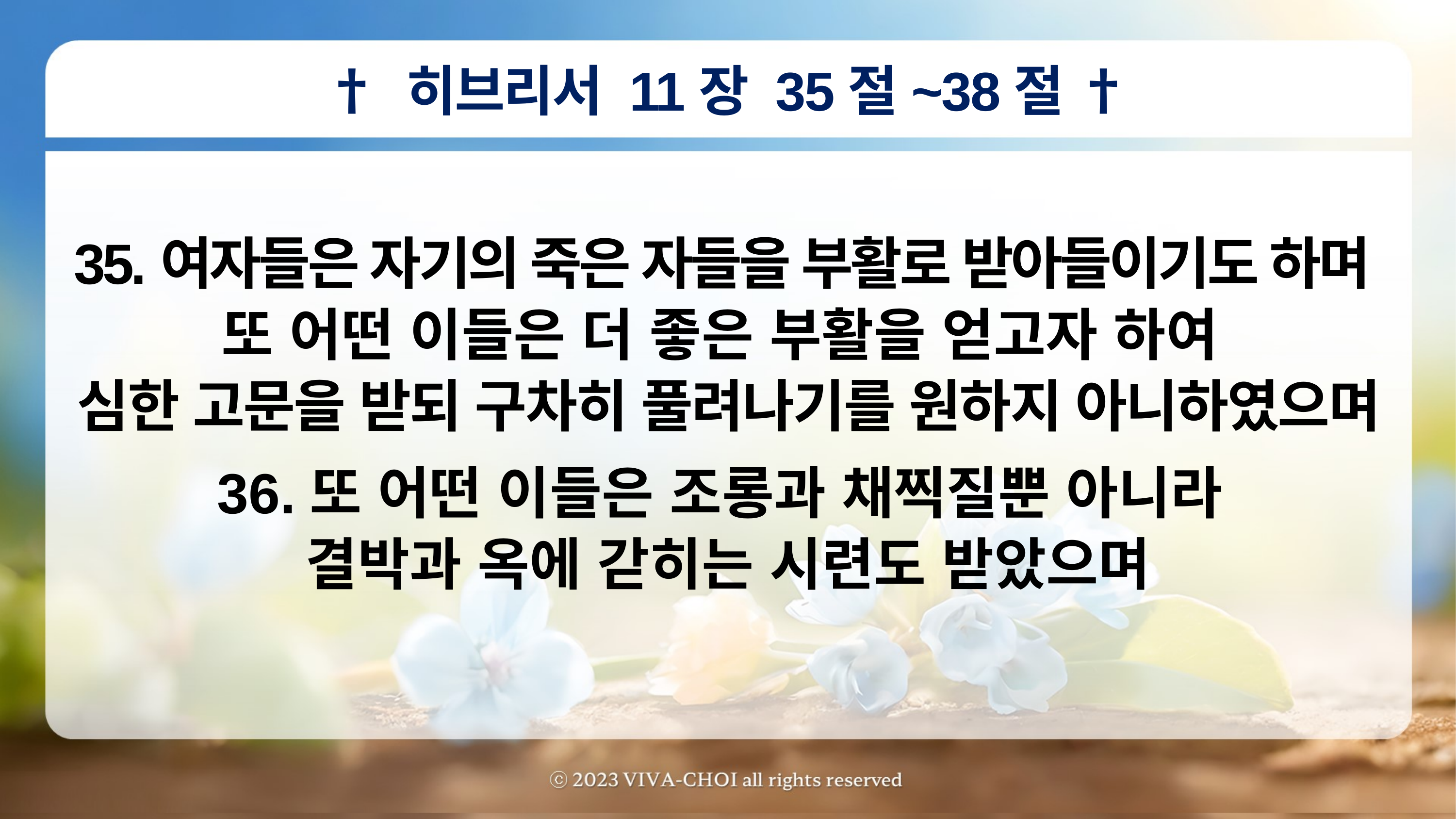

# † 히브리서 11장 35절~38절 †
35.여자들은 자기의 죽은 자들을 부활로 받아들이기도 하며
또 어떤 이들은 더 좋은 부활을 얻고자 하여
심한 고문을 받되 구차히 풀려나기를 원하지 아니하였으며

36.또 어떤 이들은 조롱과 채찍질뿐 아니라
결박과 옥에 갇히는 시련도 받았으며